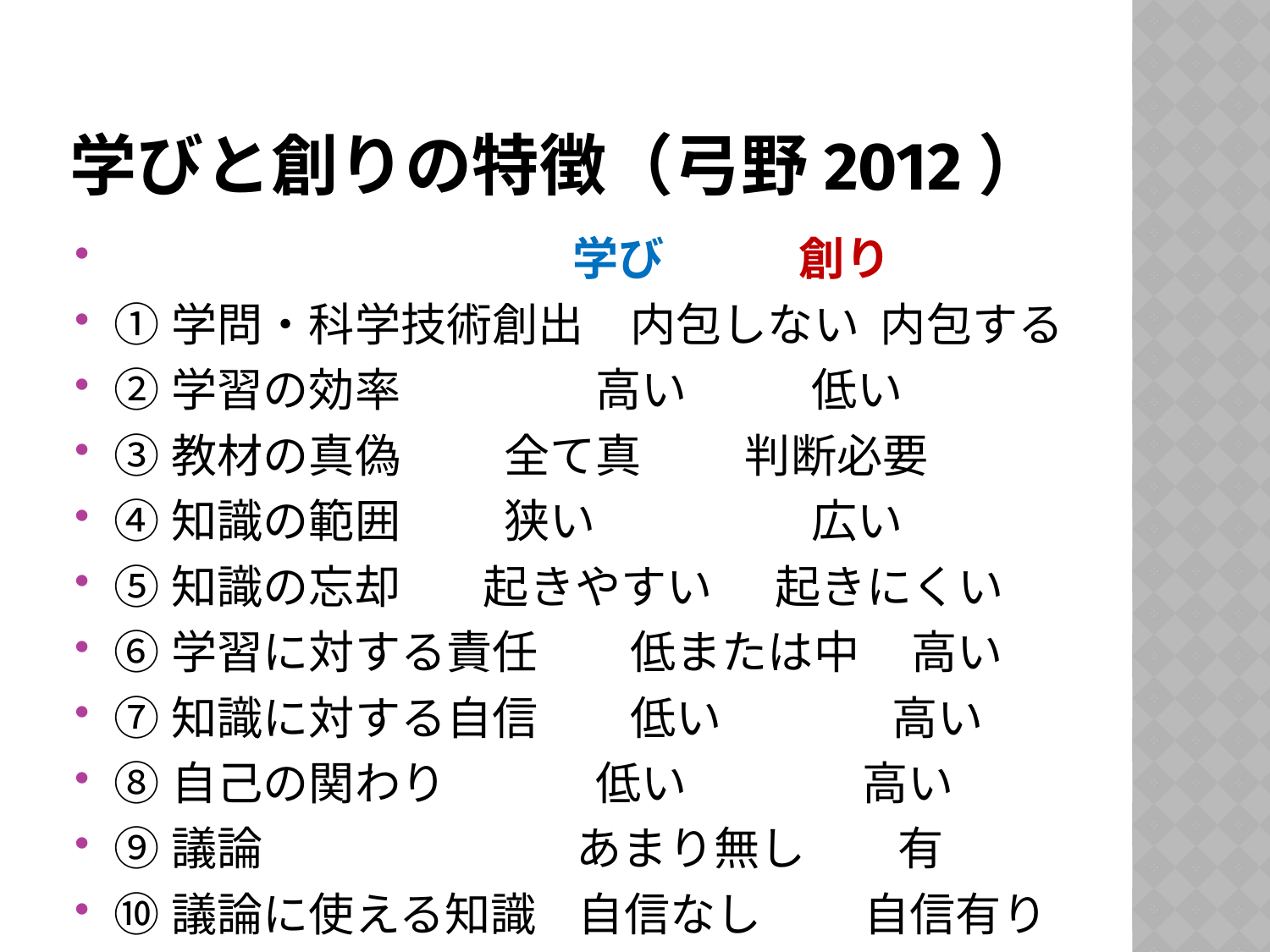

# 学びと創りの特徴（弓野2012）
                     　　　　　学び             創り
①学問・科学技術創出　内包しない  内包する
②学習の効率      　　    高い            低い
③教材の真偽          全て真          判断必要
④知識の範囲          狭い            　　広い
⑤知識の忘却        起きやすい      起きにくい
⑥学習に対する責任　　低または中     高い
⑦知識に対する自信　　低い        　    高い
⑧自己の関わり       　   低い      　　  高い
⑨議論         　　        　あまり無し　　有
⑩議論に使える知識    自信なし 　　自信有り
⑪創造性の伸張　期待できない　期待される
⑫場の雰囲気       厳粛　　　自由・のびやか